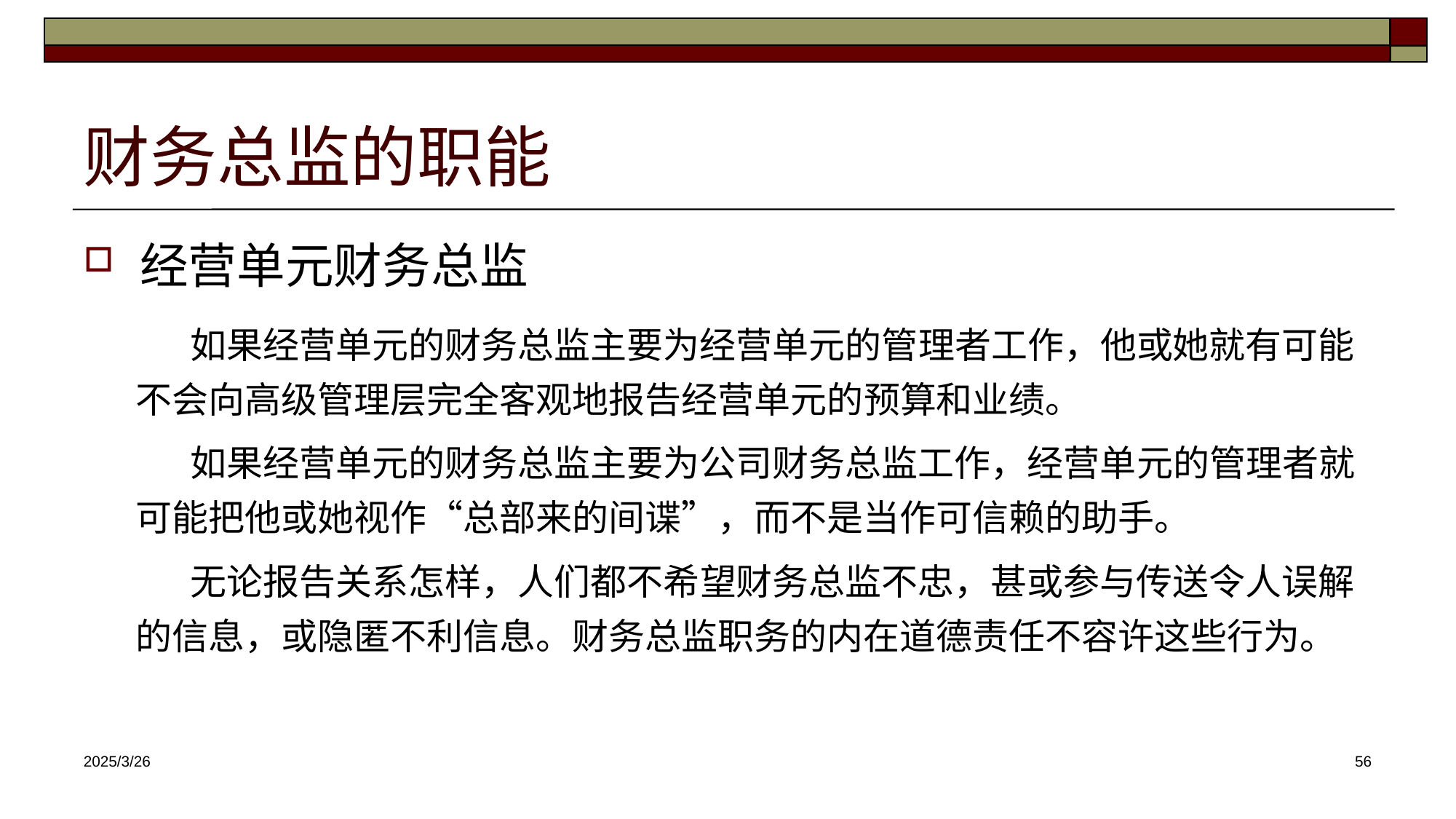

# 财务总监的职能
经营单元财务总监
如果经营单元的财务总监主要为经营单元的管理者工作，他或她就有可能不会向高级管理层完全客观地报告经营单元的预算和业绩。
如果经营单元的财务总监主要为公司财务总监工作，经营单元的管理者就可能把他或她视作“总部来的间谍”，而不是当作可信赖的助手。
无论报告关系怎样，人们都不希望财务总监不忠，甚或参与传送令人误解的信息，或隐匿不利信息。财务总监职务的内在道德责任不容许这些行为。
2025/3/26
56